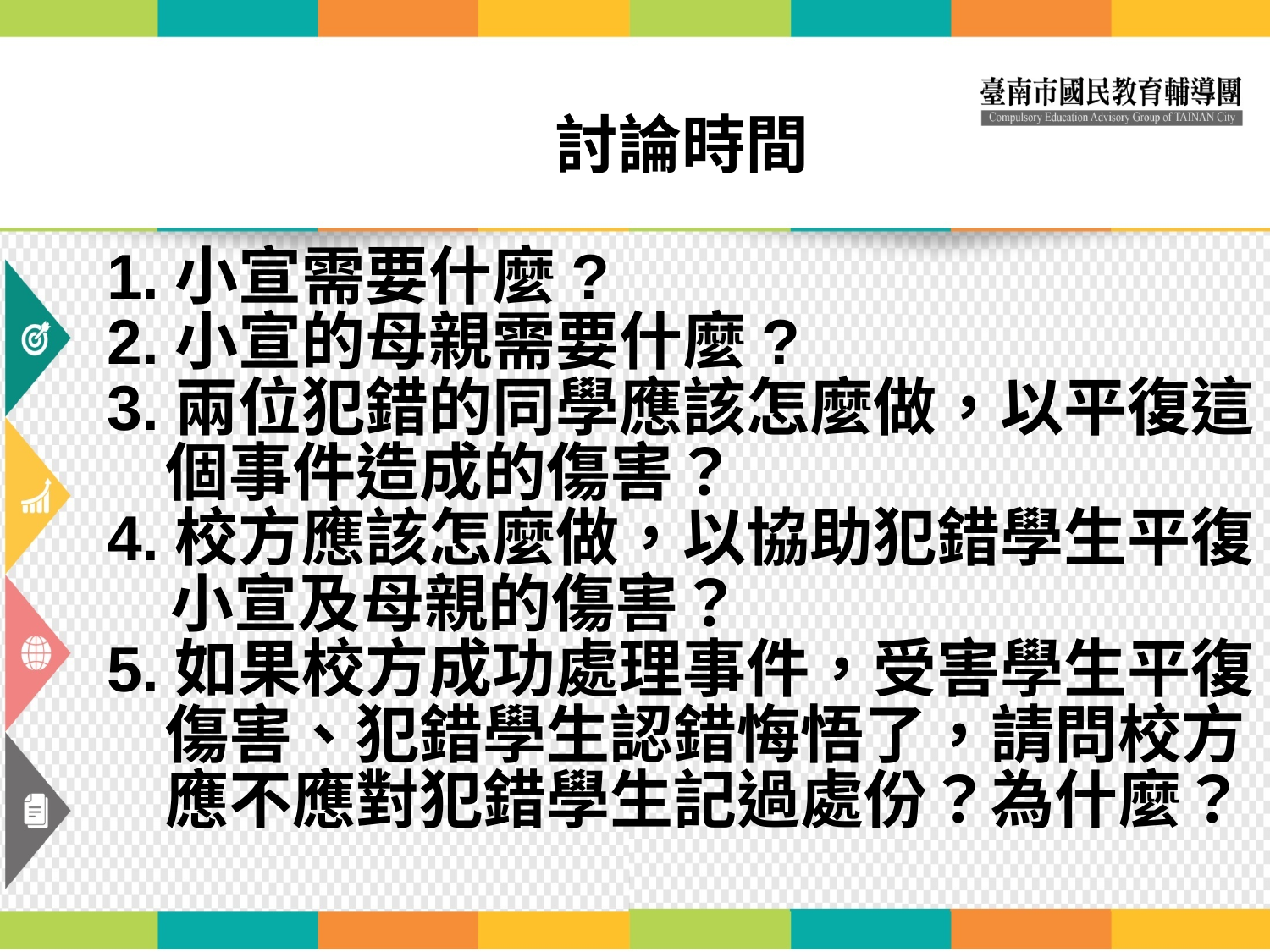

討論時間

1.小宣需要什麼?
2.小宣的母親需要什麼?
3.兩位犯錯的同學應該怎麼做，以平復這
   個事件造成的傷害？
4.校方應該怎麼做，以協助犯錯學生平復
　小宣及母親的傷害？
5.如果校方成功處理事件，受害學生平復
   傷害、犯錯學生認錯悔悟了，請問校方
   應不應對犯錯學生記過處份？為什麼？